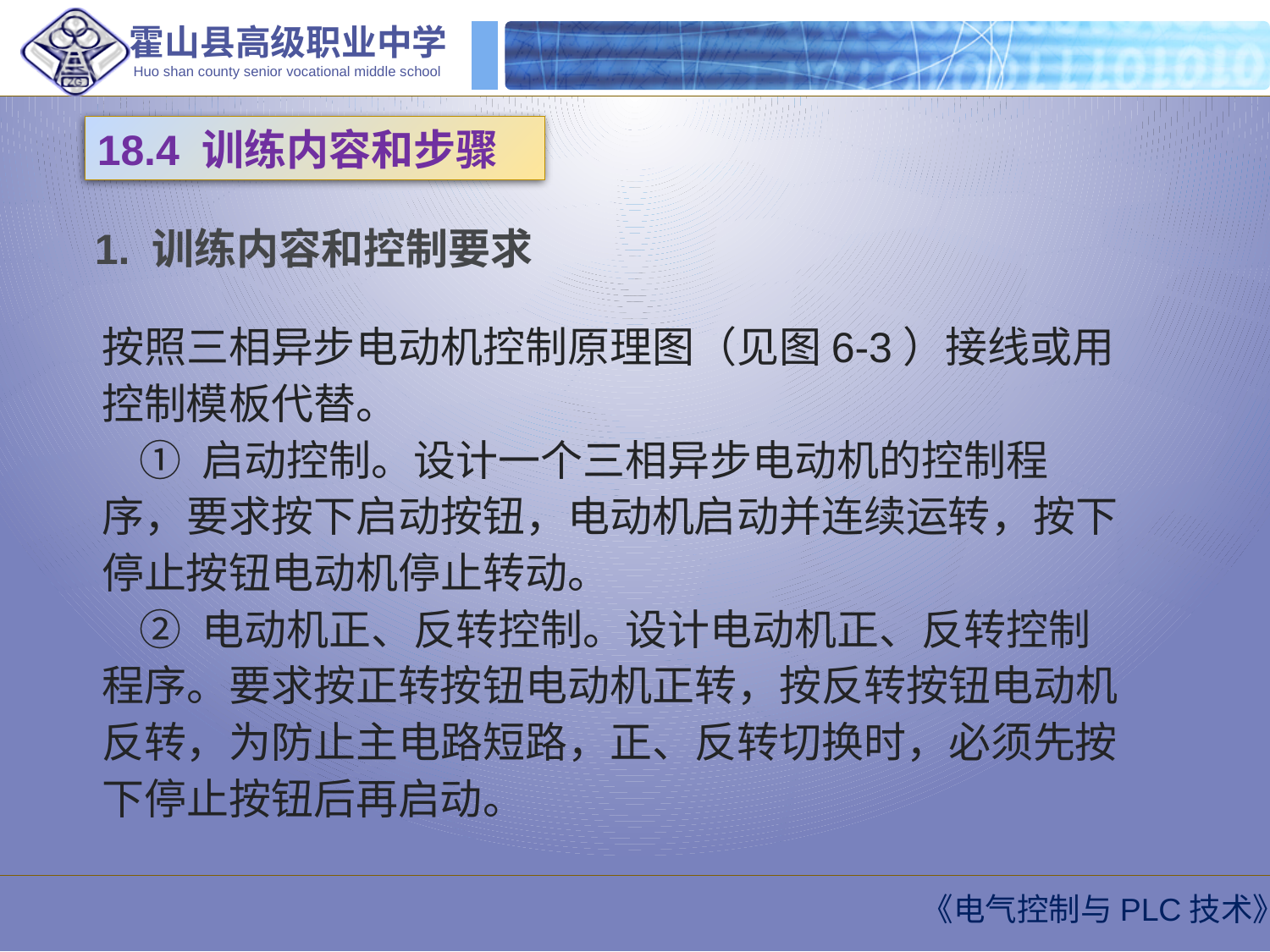

18.4 训练内容和步骤
1. 训练内容和控制要求
按照三相异步电动机控制原理图（见图6-3）接线或用控制模板代替。
    ① 启动控制。设计一个三相异步电动机的控制程序，要求按下启动按钮，电动机启动并连续运转，按下停止按钮电动机停止转动。
    ② 电动机正、反转控制。设计电动机正、反转控制程序。要求按正转按钮电动机正转，按反转按钮电动机反转，为防止主电路短路，正、反转切换时，必须先按下停止按钮后再启动。